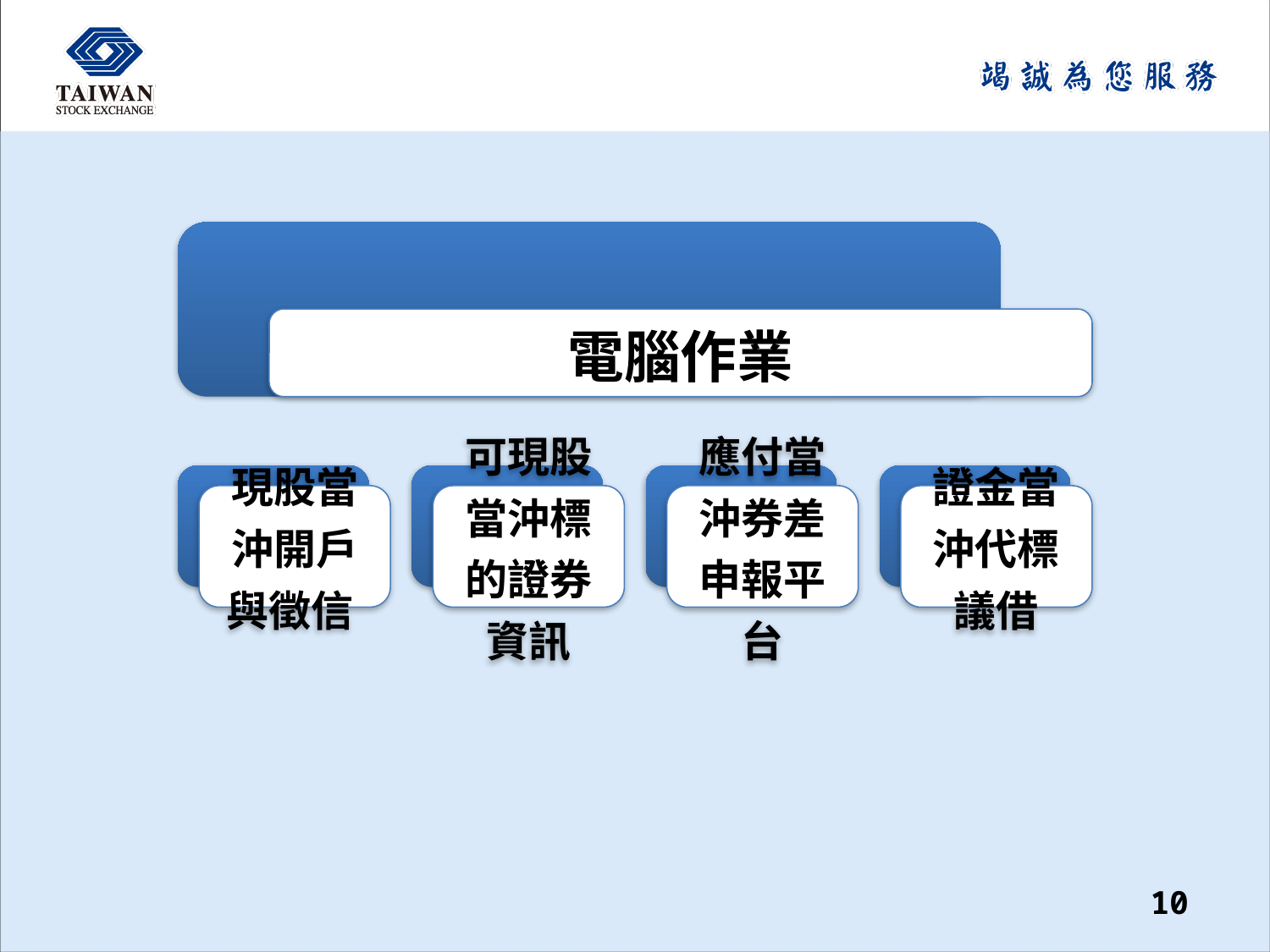

#
電腦作業
現股當沖開戶與徵信
可現股當沖標的證券資訊
證金當沖代標議借
應付當沖券差申報平台
10